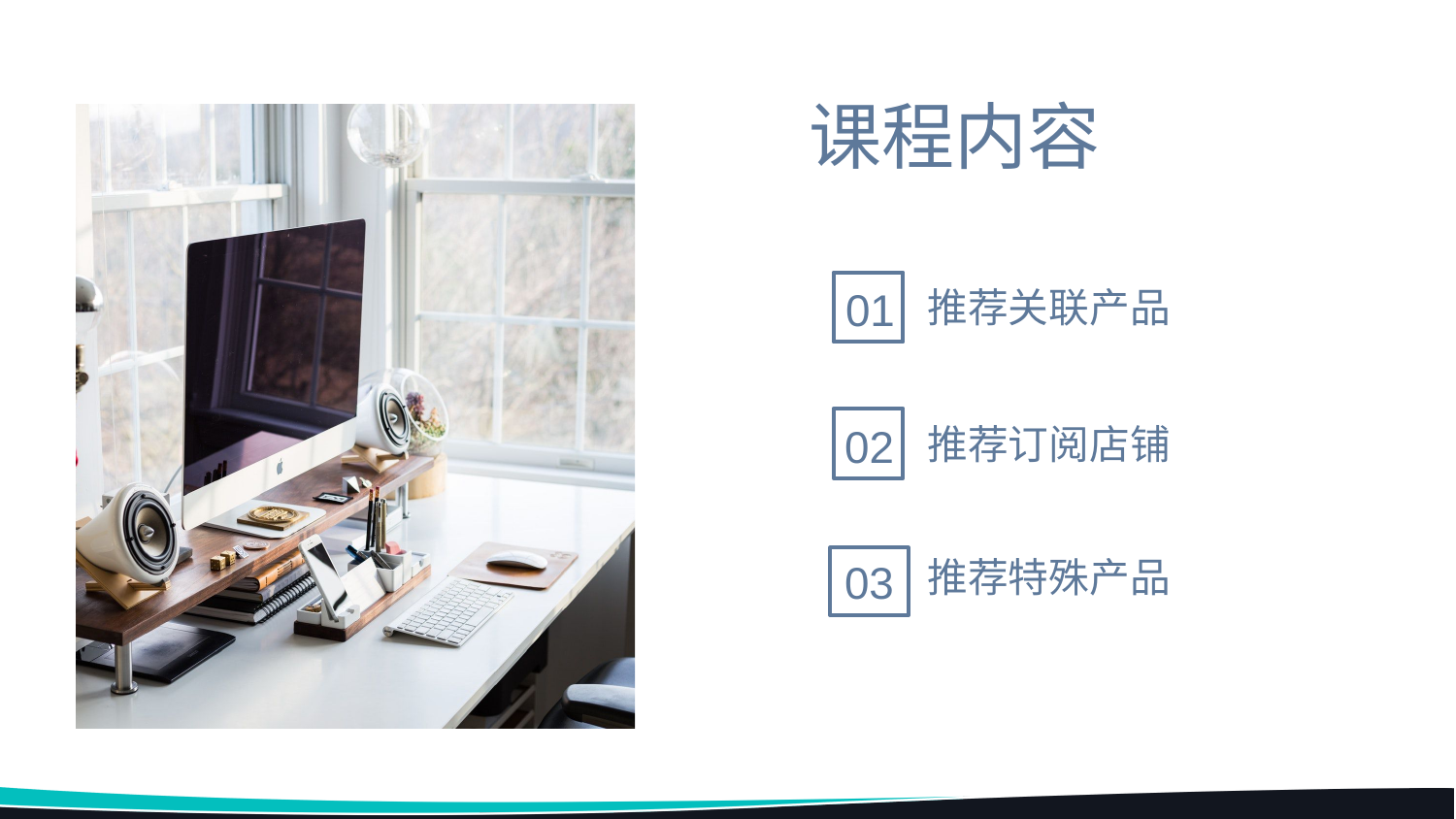

课程内容

01
推荐关联产品

02
推荐订阅店铺

03
推荐特殊产品